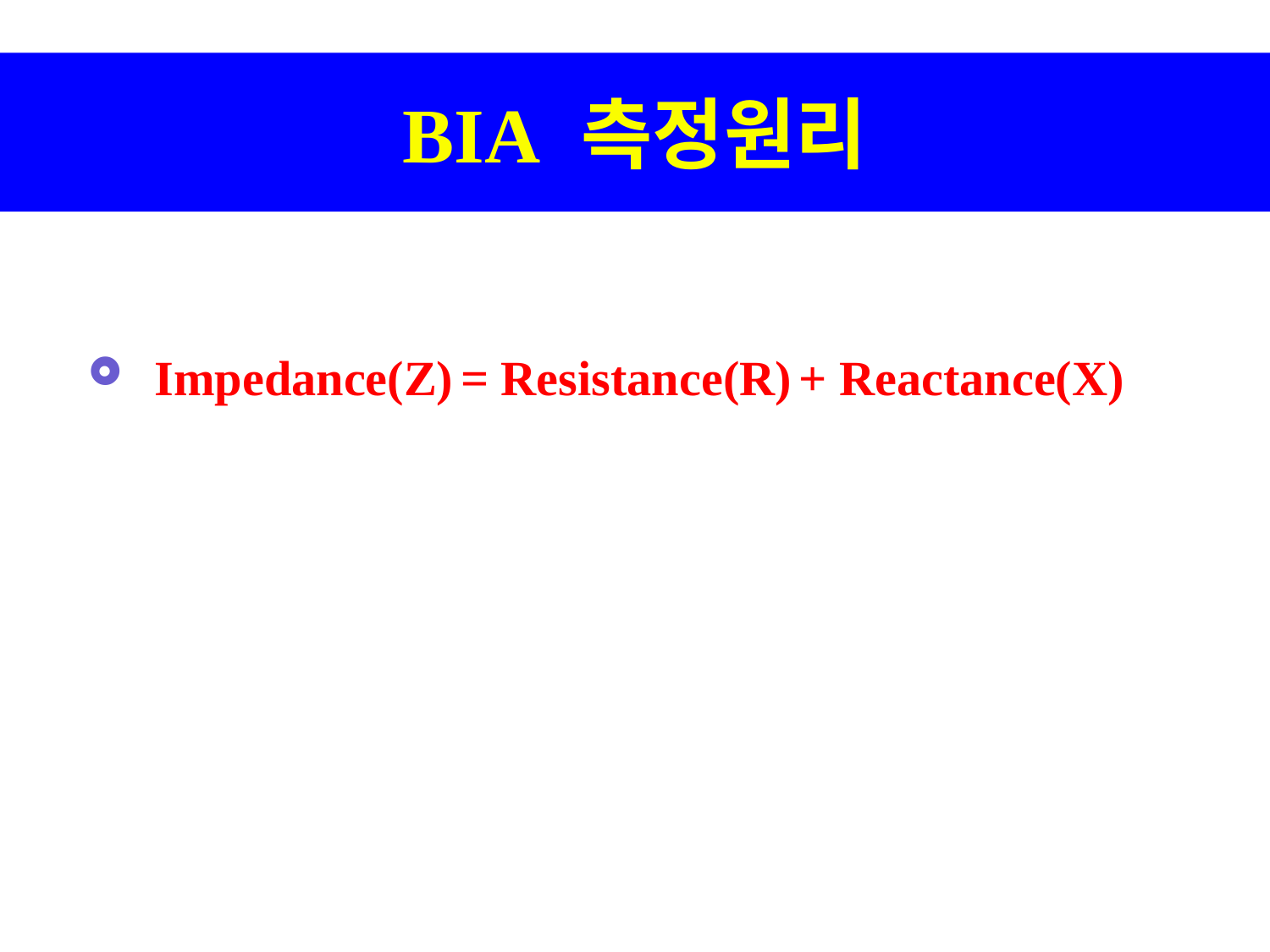

BIA 측정원리
Impedance(Z) = Resistance(R) + Reactance(X)